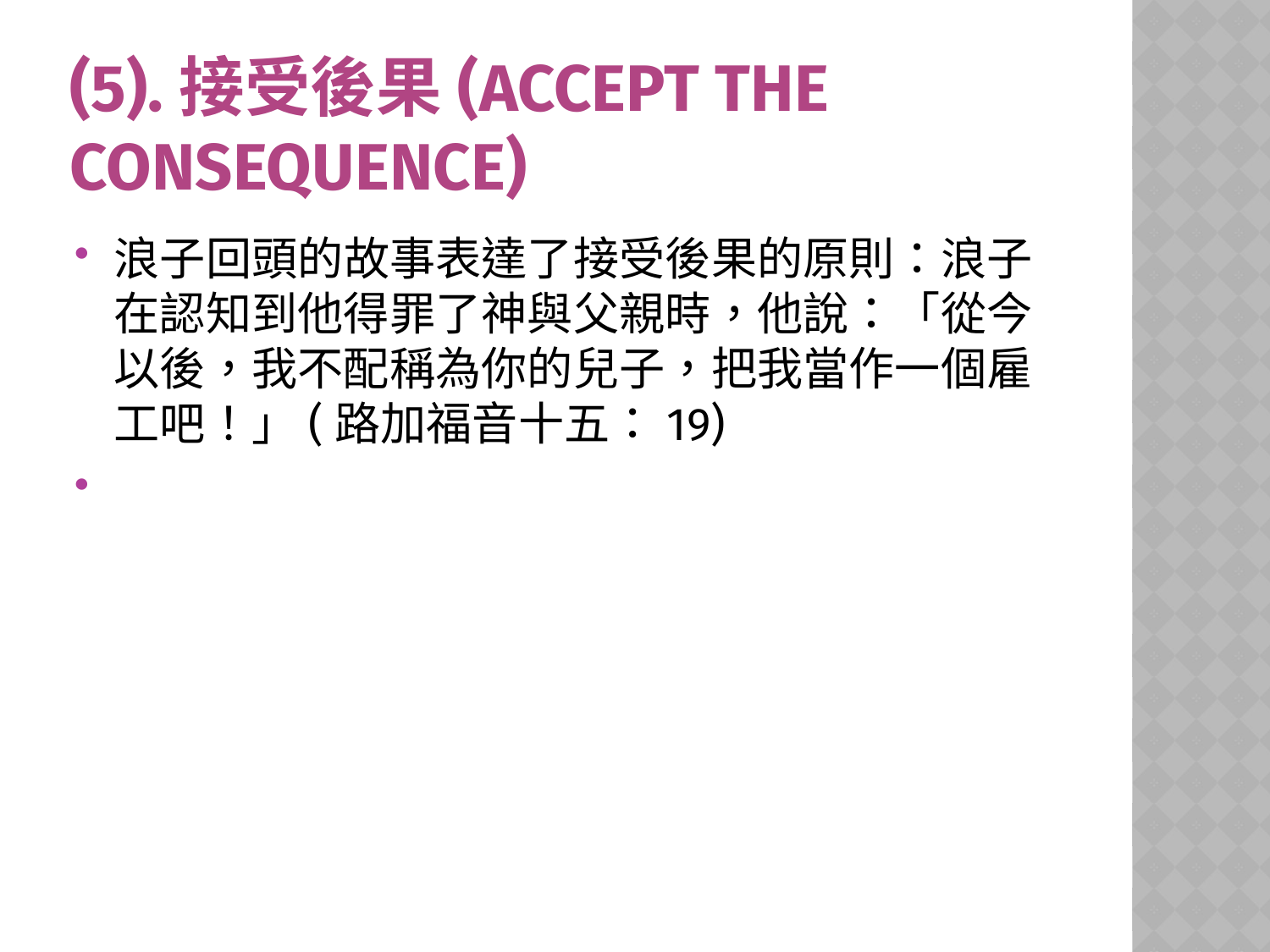

# (5).接受後果(Accept the Consequence)
浪子回頭的故事表達了接受後果的原則：浪子在認知到他得罪了神與父親時，他說：「從今以後，我不配稱為你的兒子，把我當作一個雇工吧！」(路加福音十五：19)